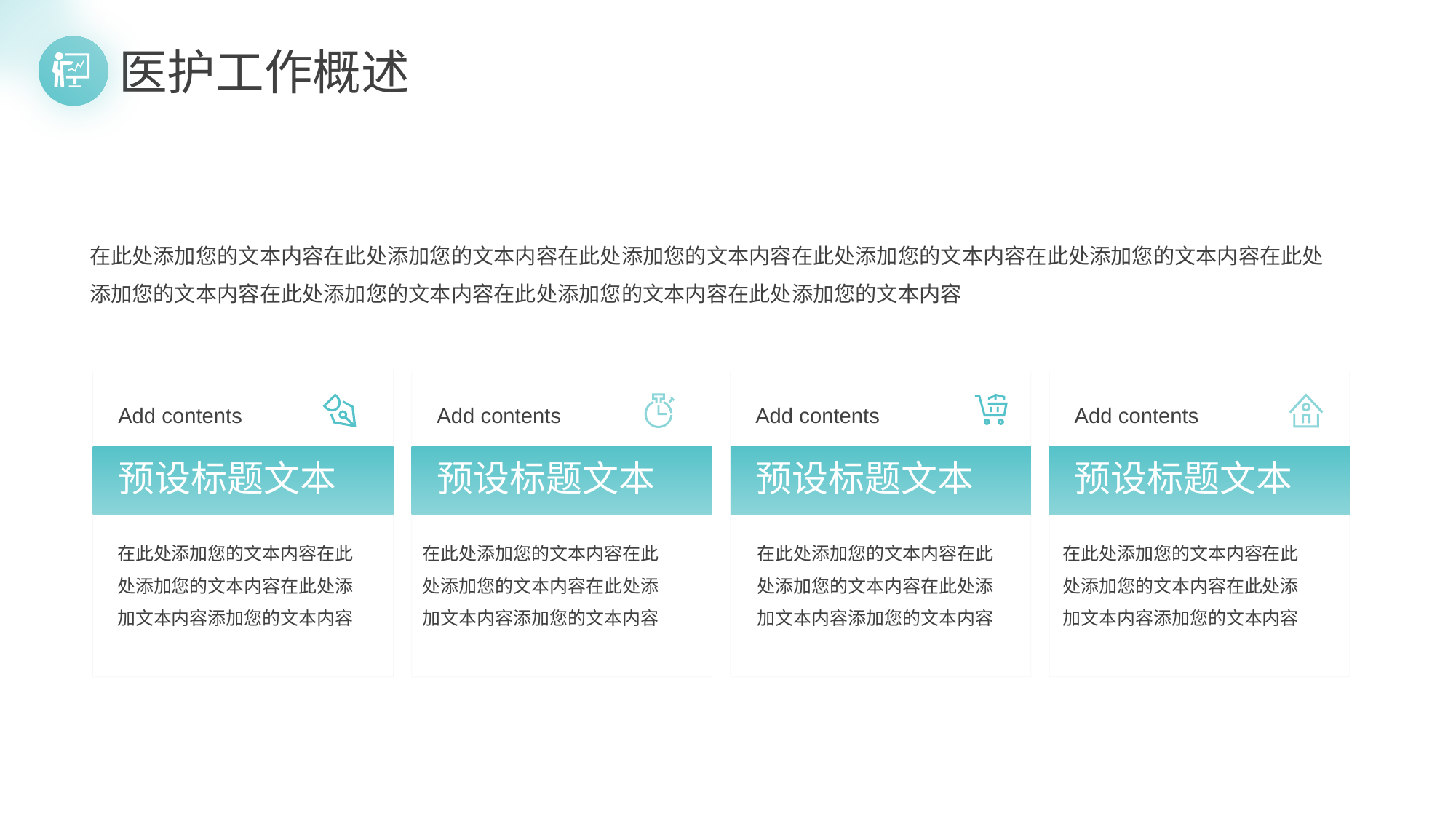

在此处添加您的文本内容在此处添加您的文本内容在此处添加您的文本内容在此处添加您的文本内容在此处添加您的文本内容在此处添加您的文本内容在此处添加您的文本内容在此处添加您的文本内容在此处添加您的文本内容

Add contents

预设标题文本

Add contents

预设标题文本

Add contents
Add contents

预设标题文本
预设标题文本
在此处添加您的文本内容在此处添加您的文本内容在此处添加文本内容添加您的文本内容
在此处添加您的文本内容在此处添加您的文本内容在此处添加文本内容添加您的文本内容
在此处添加您的文本内容在此处添加您的文本内容在此处添加文本内容添加您的文本内容
在此处添加您的文本内容在此处添加您的文本内容在此处添加文本内容添加您的文本内容